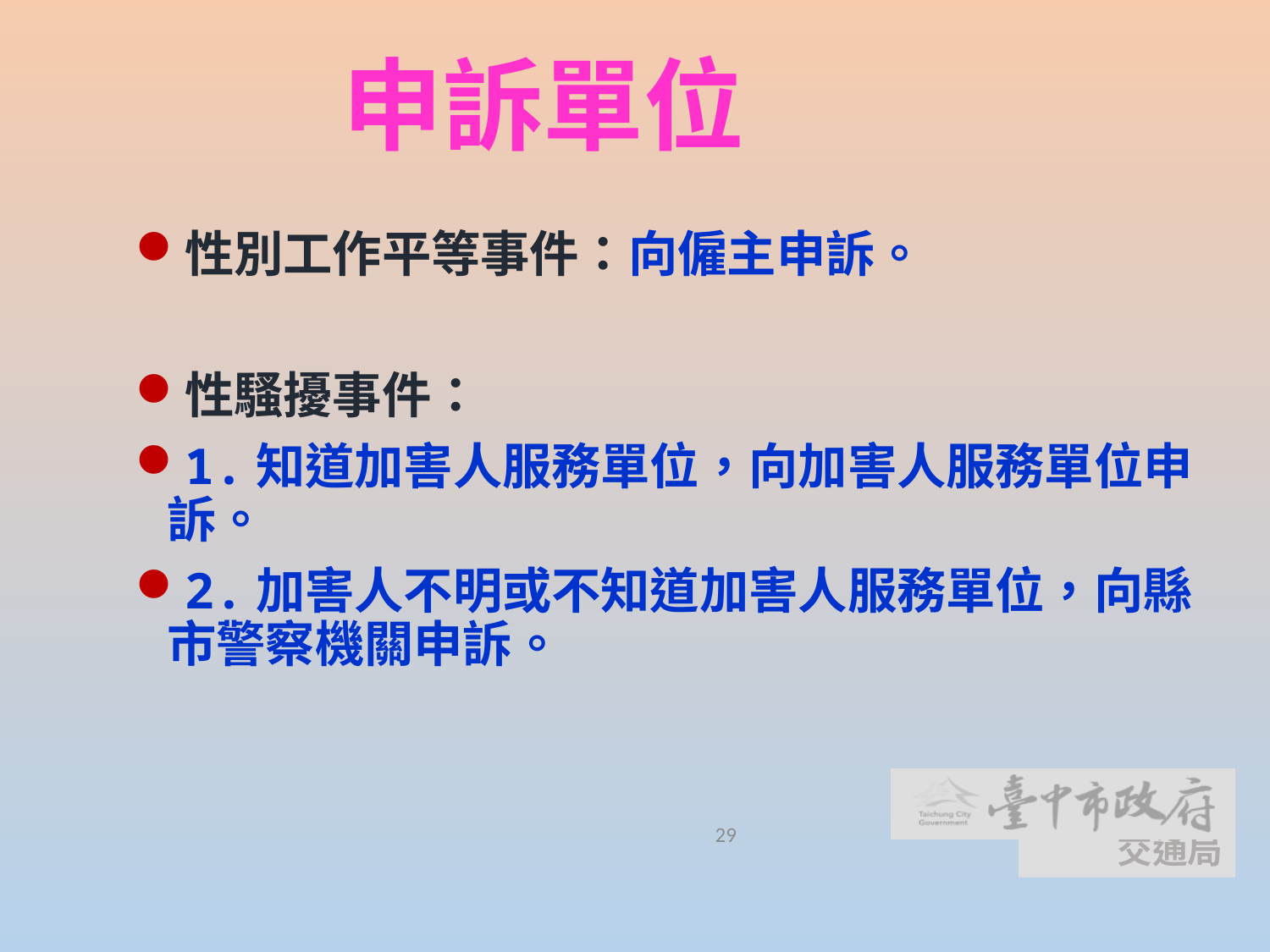

申訴單位
性別工作平等事件：向僱主申訴。

性騷擾事件：
1.知道加害人服務單位，向加害人服務單位申訴。
2.加害人不明或不知道加害人服務單位，向縣市警察機關申訴。
29